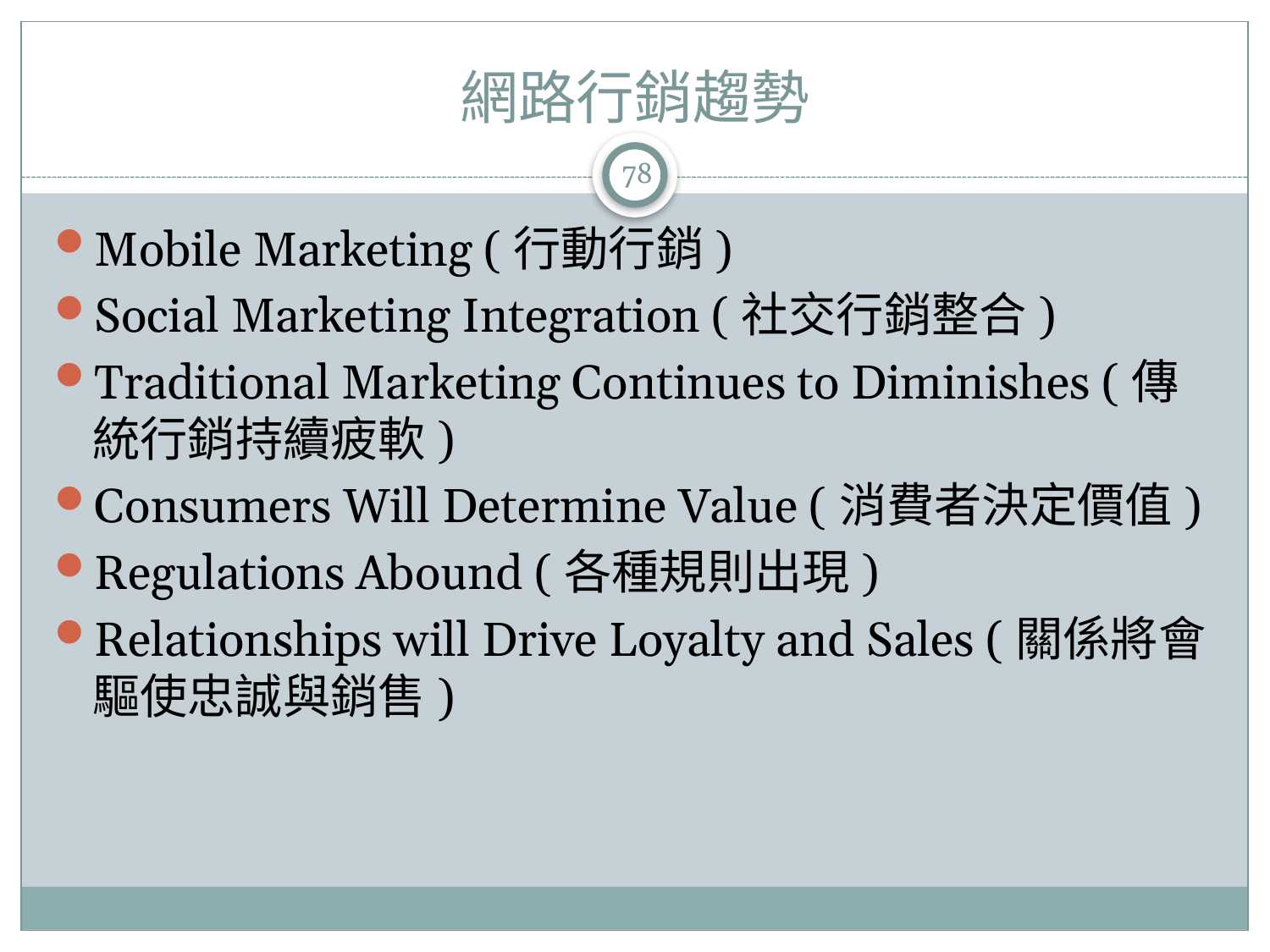

# 網路行銷趨勢
78
Mobile Marketing (行動行銷)
Social Marketing Integration (社交行銷整合)
Traditional Marketing Continues to Diminishes (傳統行銷持續疲軟)
Consumers Will Determine Value (消費者決定價值)
Regulations Abound (各種規則出現)
Relationships will Drive Loyalty and Sales (關係將會驅使忠誠與銷售)